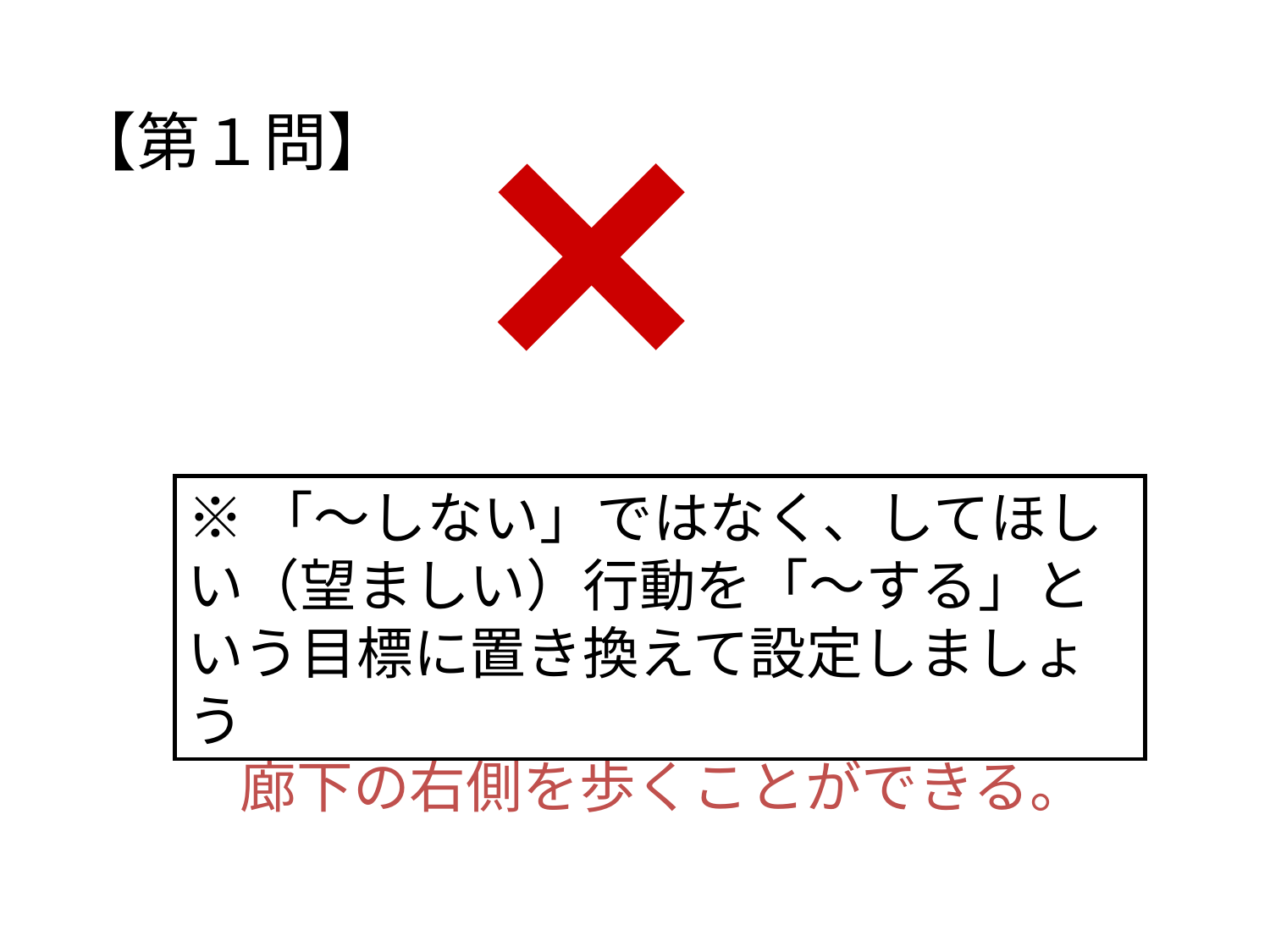

×
【第１問】
※「～しない」ではなく、してほしい（望ましい）行動を「～する」という目標に置き換えて設定しましょう
廊下の右側を歩くことができる。